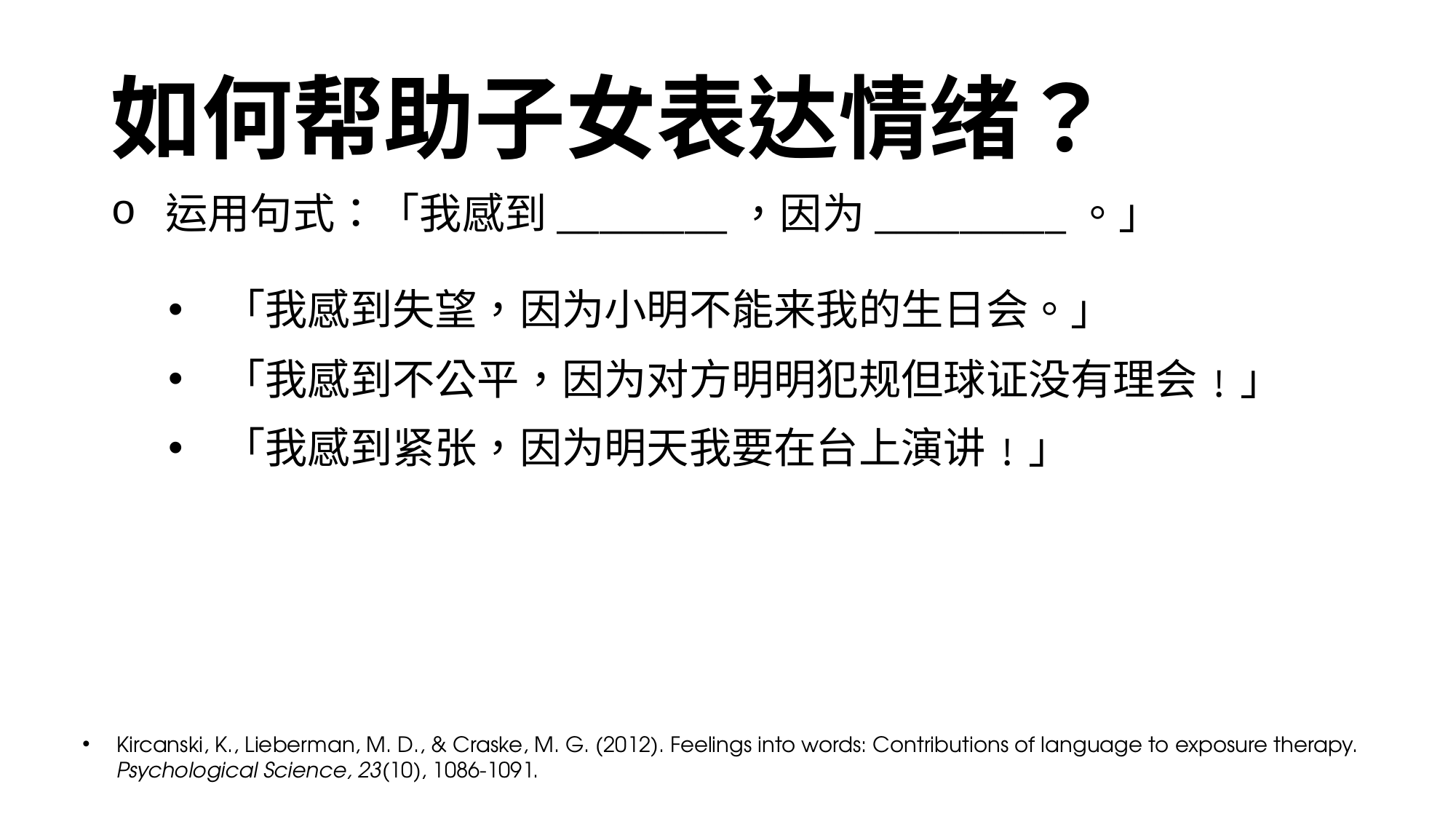

# 如何帮助子女表达情绪？
运用句式：「我感到________，因为_________。」

「我感到失望，因为小明不能来我的生日会。」

「我感到不公平，因为对方明明犯规但球证没有理会﹗」

「我感到紧张，因为明天我要在台上演讲﹗」

Kircanski, K., Lieberman, M. D., & Craske, M. G. (2012). Feelings into words: Contributions of language to exposure therapy. Psychological Science, 23(10), 1086-1091.